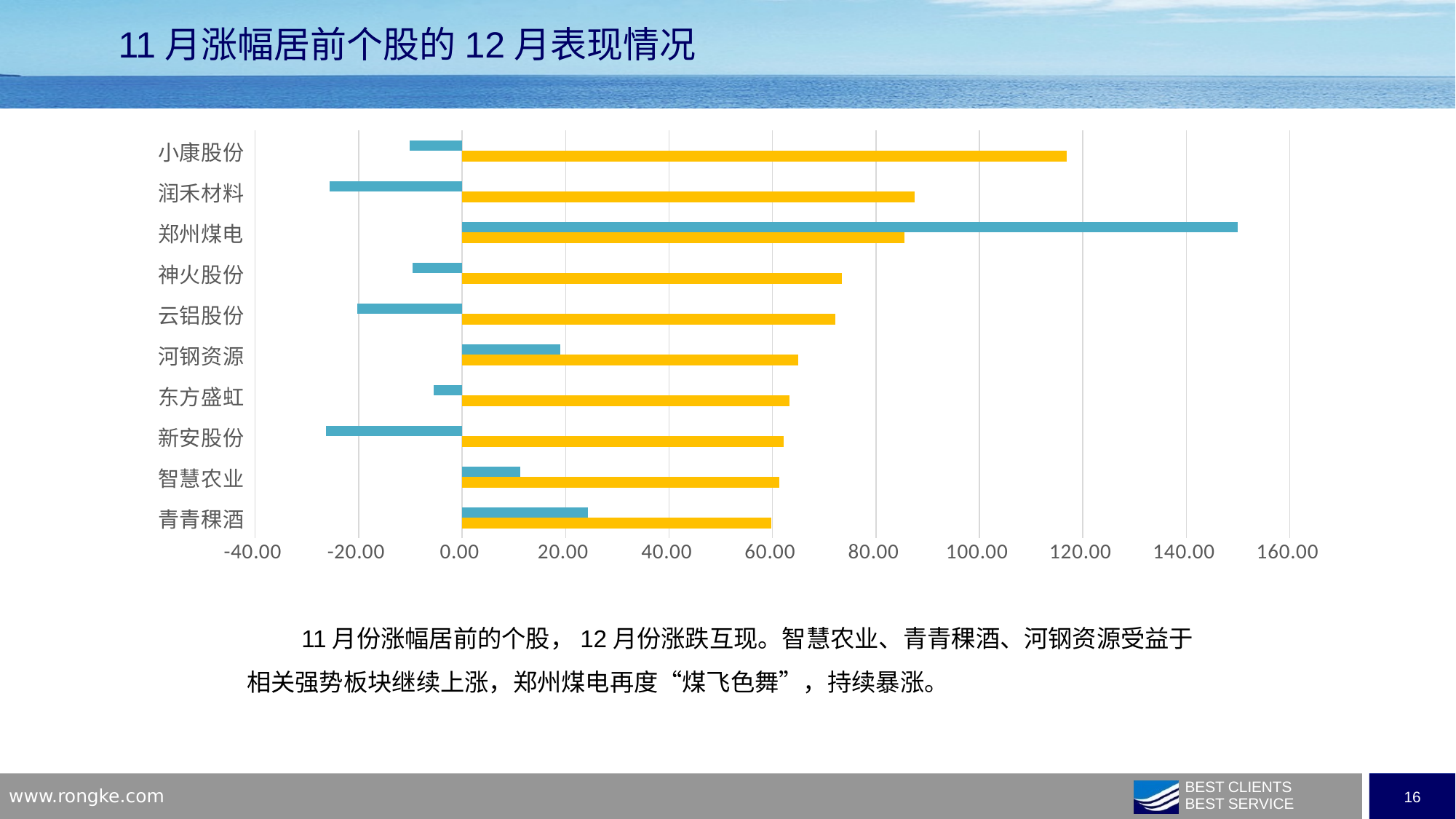

11月涨幅居前个股的12月表现情况

[unsupported chart]

11月份涨幅居前的个股，12月份涨跌互现。智慧农业、青青稞酒、河钢资源受益于相关强势板块继续上涨，郑州煤电再度“煤飞色舞”，持续暴涨。